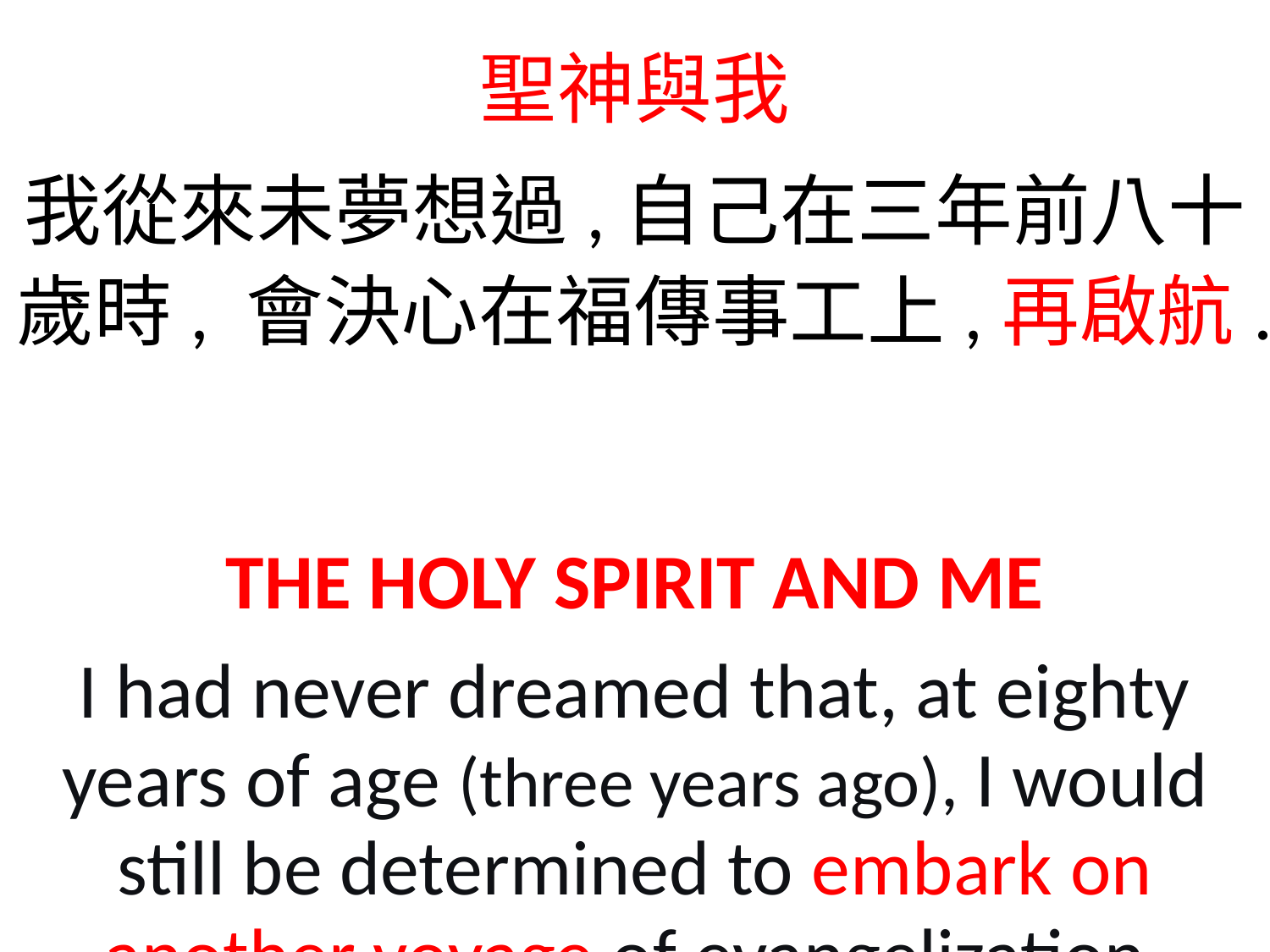

聖神與我
我從來未夢想過,自己在三年前八十歲時, 會決心在福傳事工上,再啟航.
THE HOLY SPIRIT AND ME
I had never dreamed that, at eighty years of age (three years ago), I would still be determined to embark on another voyage of evangelization.